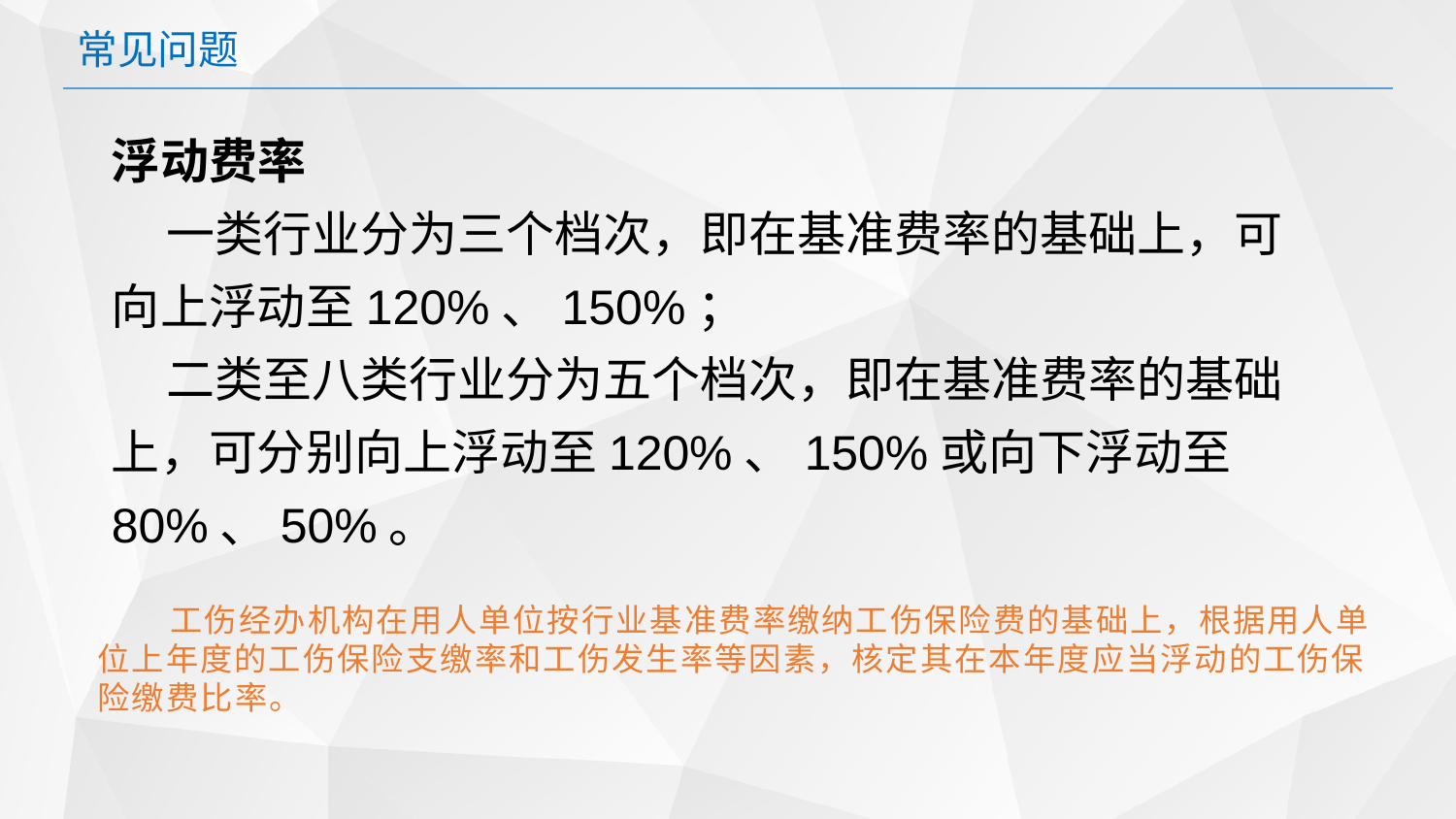

常见问题
浮动费率
    一类行业分为三个档次，即在基准费率的基础上，可向上浮动至120%、150%；
    二类至八类行业分为五个档次，即在基准费率的基础上，可分别向上浮动至120%、150%或向下浮动至80%、50%。
       工伤经办机构在用人单位按行业基准费率缴纳工伤保险费的基础上，根据用人单位上年度的工伤保险支缴率和工伤发生率等因素，核定其在本年度应当浮动的工伤保险缴费比率。